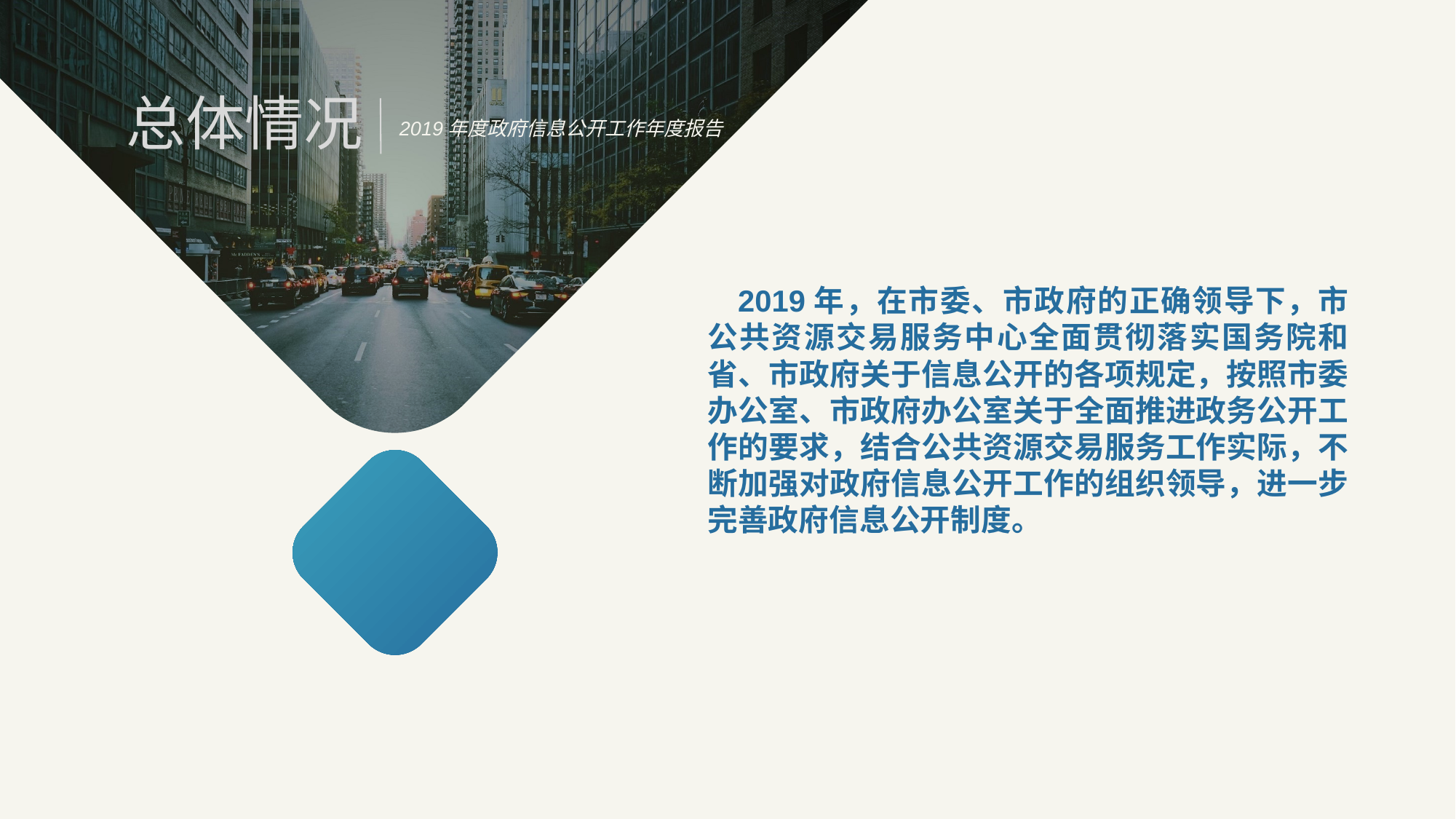

总体情况
2019年度政府信息公开工作年度报告
   2019年，在市委、市政府的正确领导下，市公共资源交易服务中心全面贯彻落实国务院和省、市政府关于信息公开的各项规定，按照市委办公室、市政府办公室关于全面推进政务公开工作的要求，结合公共资源交易服务工作实际，不断加强对政府信息公开工作的组织领导，进一步完善政府信息公开制度。